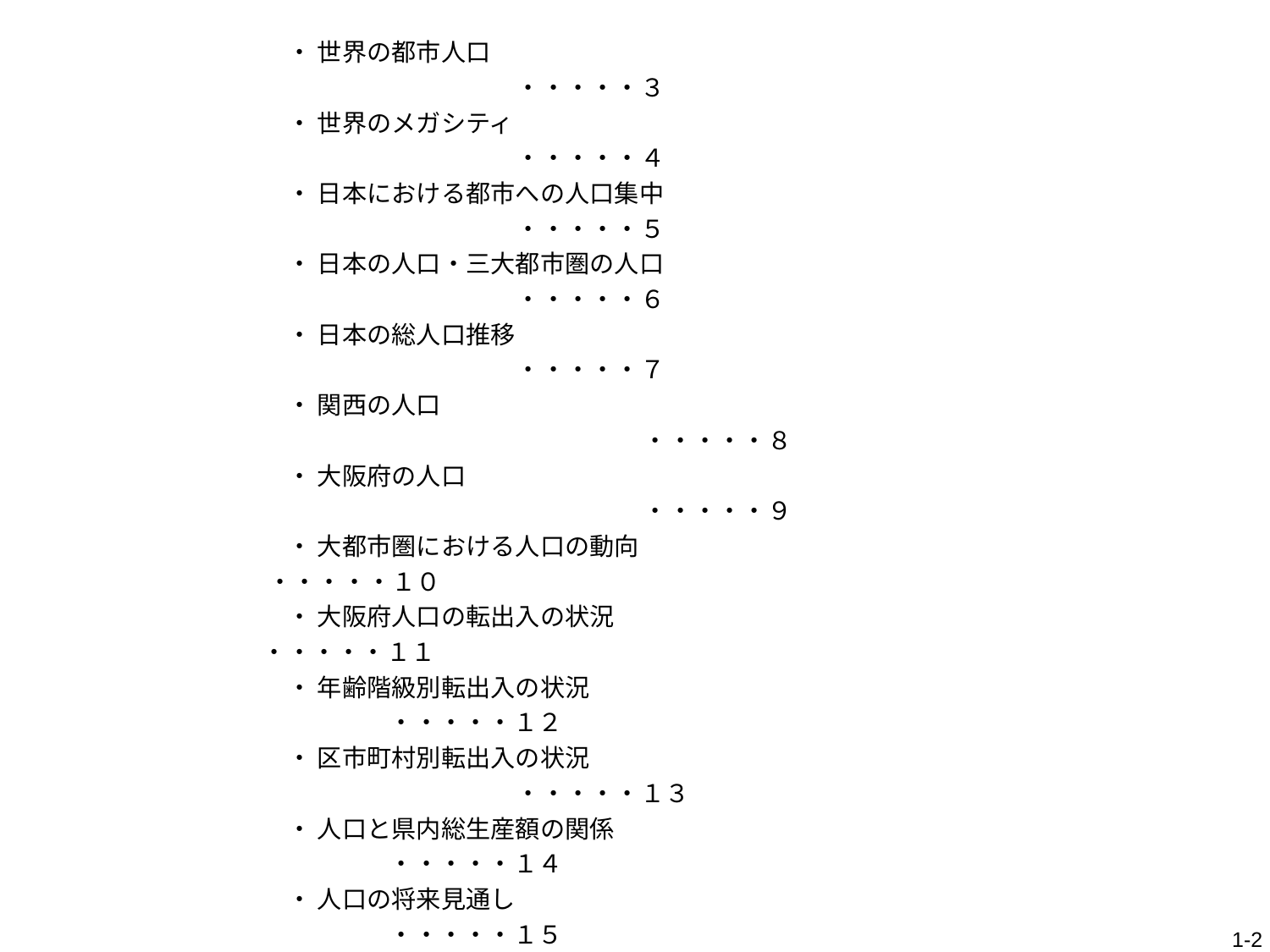

・ 世界の都市人口						・・・・・３
　・ 世界のメガシティ						・・・・・４
　・ 日本における都市への人口集中				・・・・・５
　・ 日本の人口・三大都市圏の人口				・・・・・６
　・ 日本の総人口推移						・・・・・７
　・ 関西の人口							・・・・・８
　・ 大阪府の人口							・・・・・９
　・ 大都市圏における人口の動向		　　　　　　　 ・・・・・１０
　・ 大阪府人口の転出入の状況	　　　　		・・・・・１１
　・ 年齢階級別転出入の状況		　　　　　　　　	・・・・・１２
　・ 区市町村別転出入の状況		　　　　　　　		・・・・・１３
　・ 人口と県内総生産額の関係　　　　　　　 		・・・・・１４
　・ 人口の将来見通し		　　　　　　　　		・・・・・１５
1-2